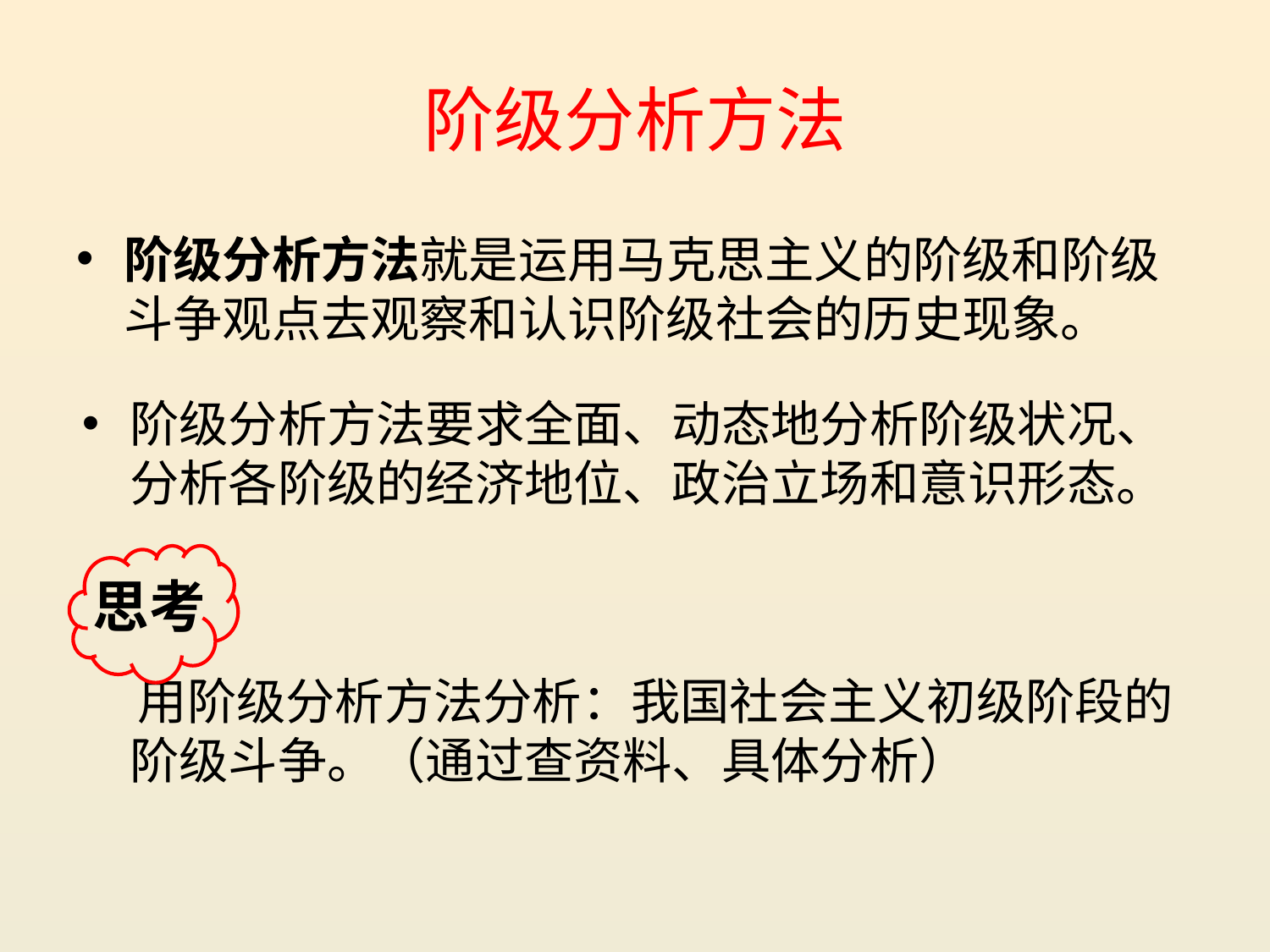

# 阶级分析方法
阶级分析方法就是运用马克思主义的阶级和阶级斗争观点去观察和认识阶级社会的历史现象。
阶级分析方法要求全面、动态地分析阶级状况、分析各阶级的经济地位、政治立场和意识形态。

思考
    用阶级分析方法分析：我国社会主义初级阶段的阶级斗争。（通过查资料、具体分析）